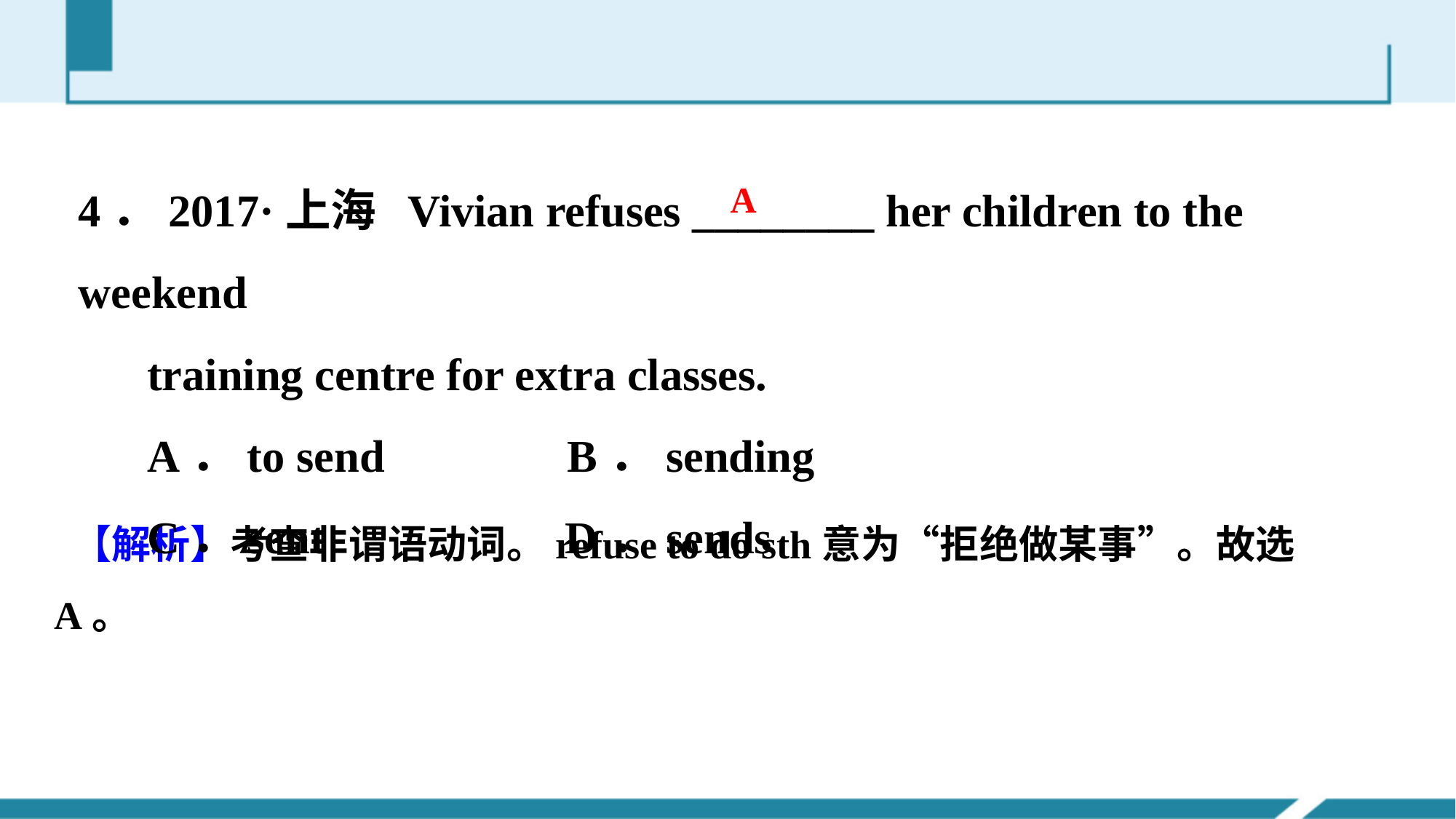

4．2017·上海  Vivian refuses ________ her children to the weekend
      training centre for extra classes.
      A．to send                B．sending
      C．sent                     D．sends
A
 【解析】考查非谓语动词。refuse to do sth意为“拒绝做某事”。故选A。